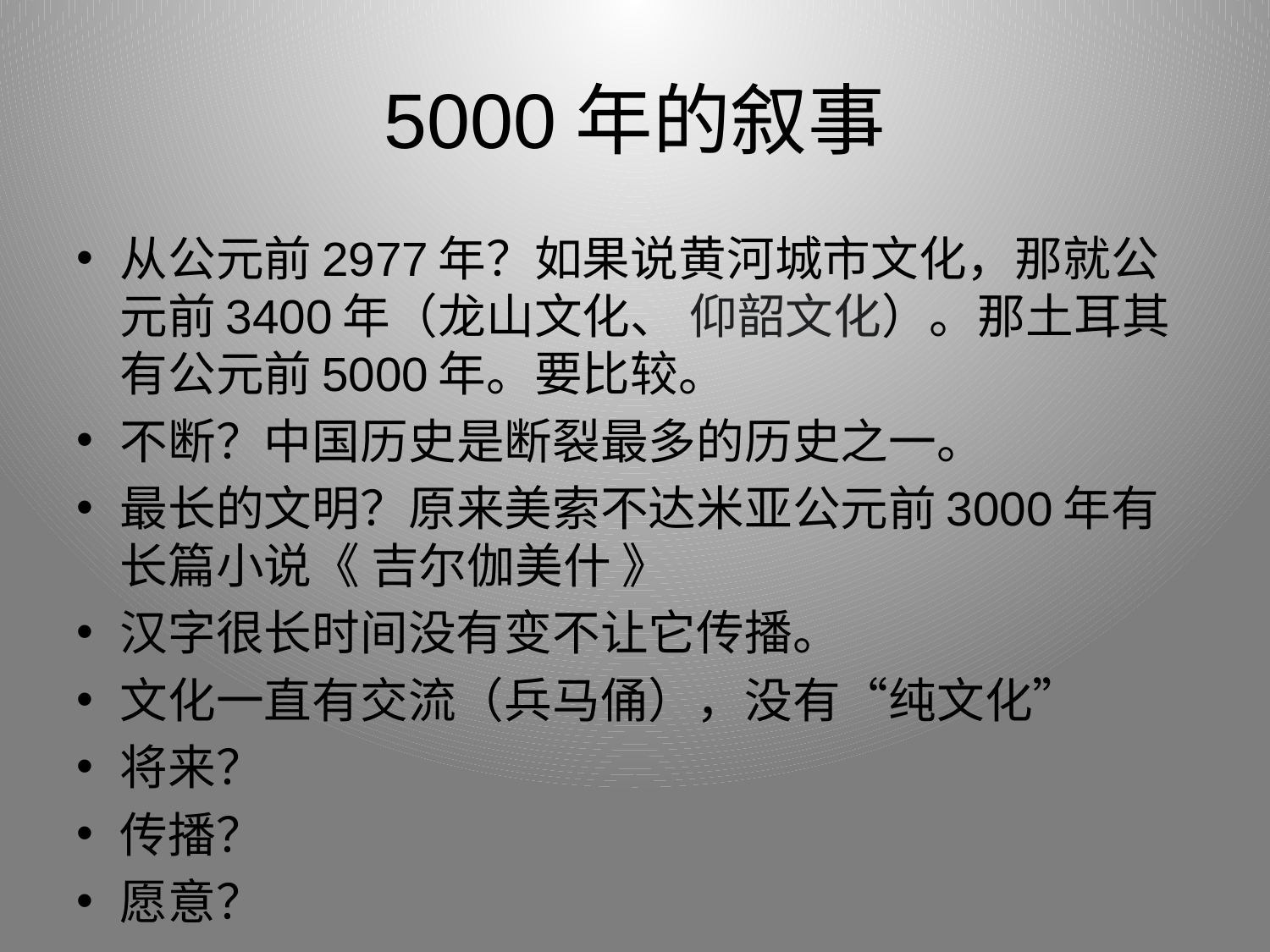

# 5000年的叙事
从公元前2977年？如果说黄河城市文化，那就公元前3400年（龙山文化、 仰韶文化）。那土耳其有公元前5000年。要比较。
不断？中国历史是断裂最多的历史之一。
最长的文明？原来美索不达米亚公元前3000年有长篇小说《 吉尔伽美什 》
汉字很长时间没有变不让它传播。
文化一直有交流（兵马俑），没有“纯文化”
将来？
传播？
愿意？